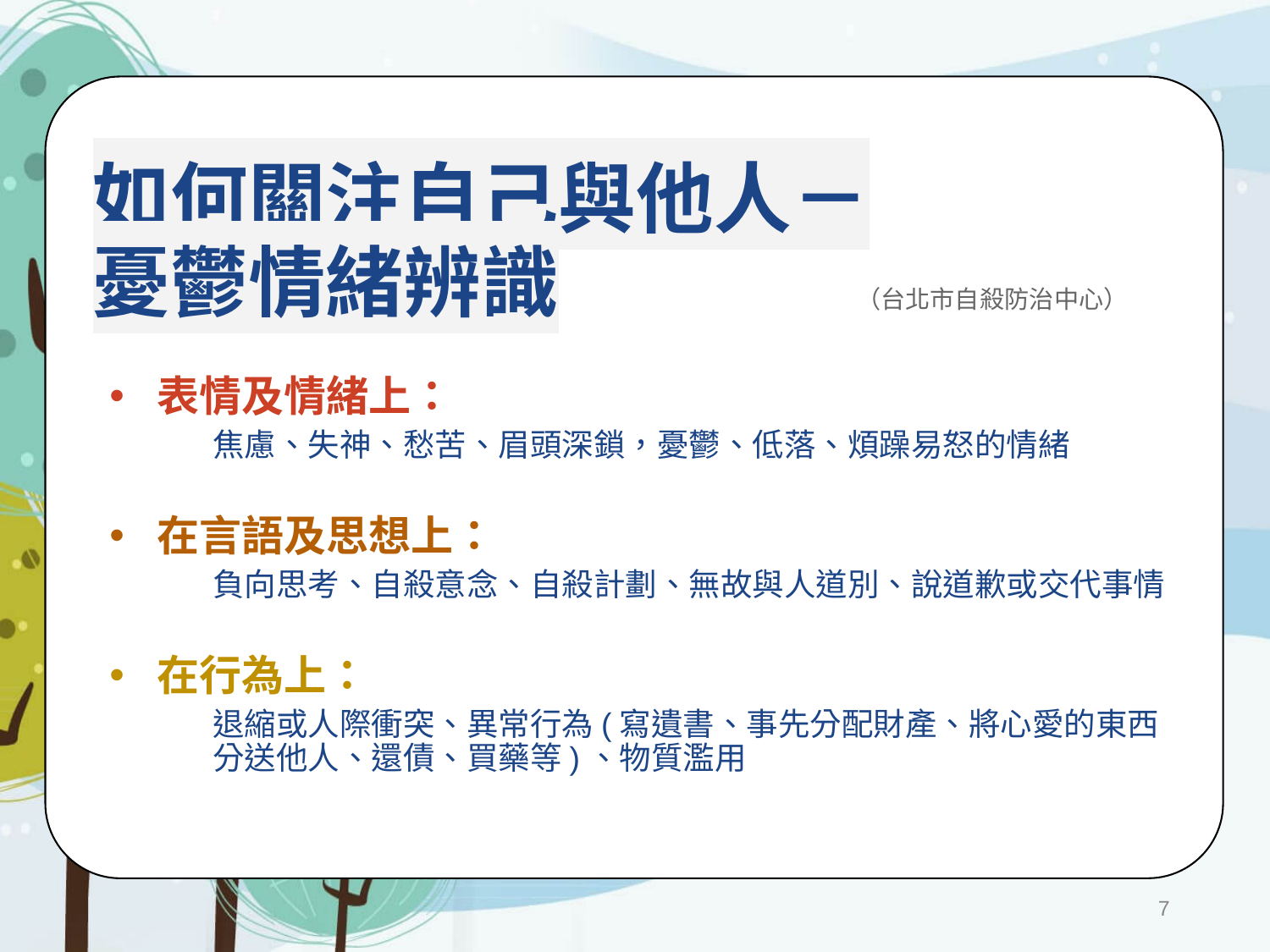

# 如何關注自己與他人－
憂鬱情緒辨識
（台北市自殺防治中心）
表情及情緒上：
焦慮、失神、愁苦、眉頭深鎖，憂鬱、低落、煩躁易怒的情緒

在言語及思想上：
負向思考、自殺意念、自殺計劃、無故與人道別、說道歉或交代事情

在行為上：
退縮或人際衝突、異常行為(寫遺書、事先分配財產、將心愛的東西分送他人、還債、買藥等)、物質濫用
7